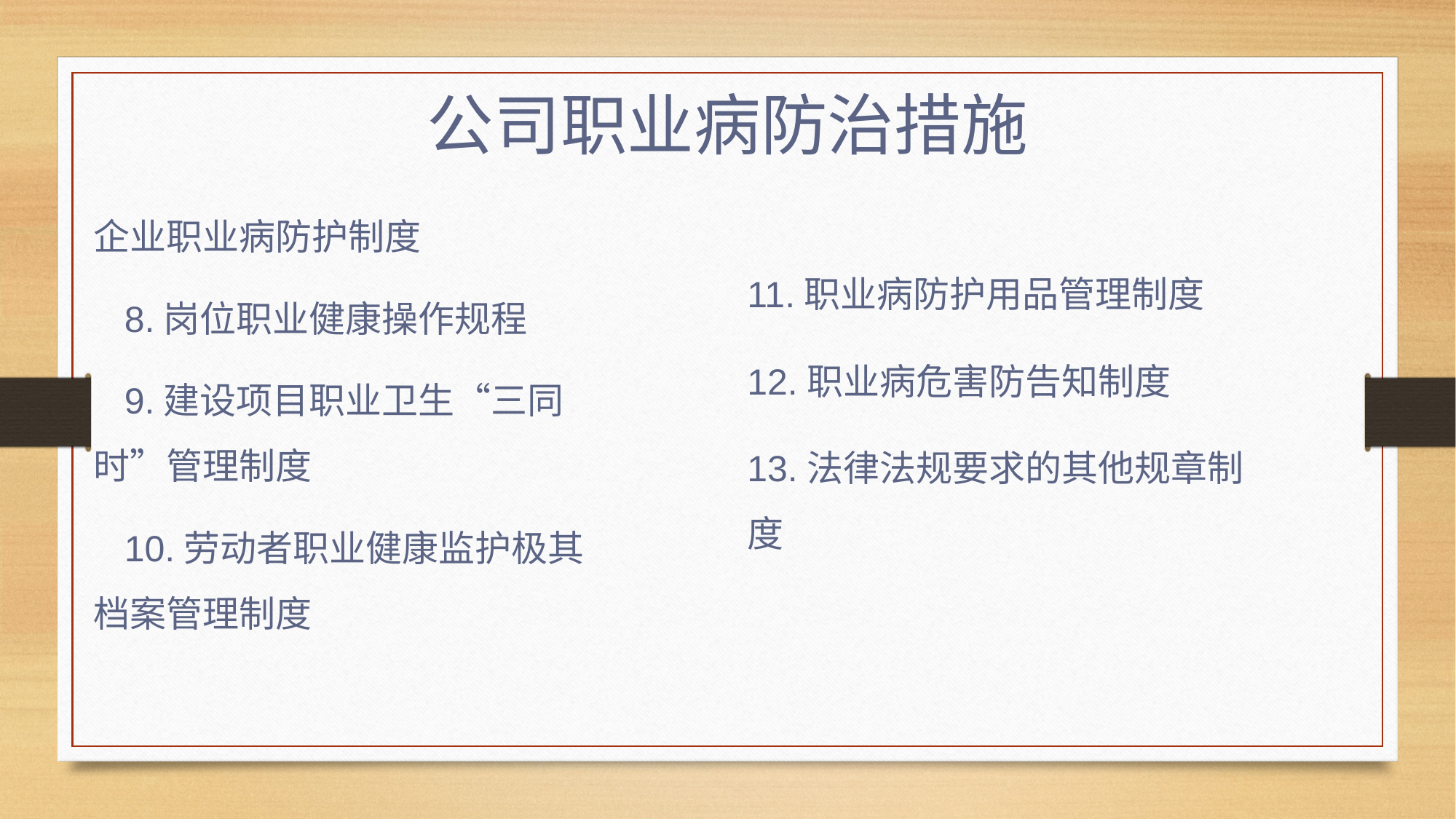

公司职业病防治措施
企业职业病防护制度
   8.岗位职业健康操作规程
   9.建设项目职业卫生“三同时”管理制度
   10.劳动者职业健康监护极其档案管理制度

11.职业病防护用品管理制度
12.职业病危害防告知制度
13.法律法规要求的其他规章制度